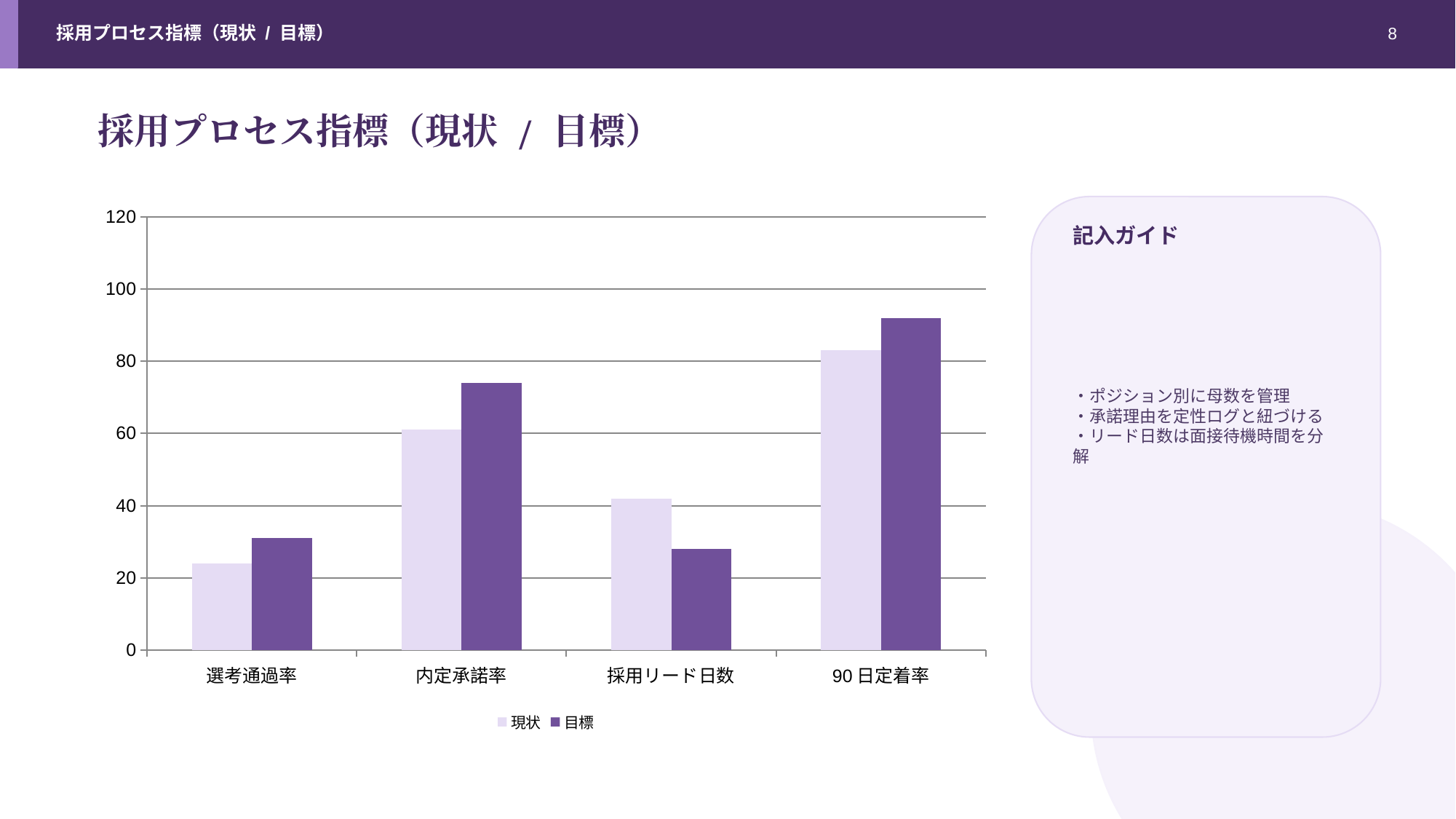

採用プロセス指標（現状 / 目標）
8
採用プロセス指標（現状 / 目標）

### Chart

| Category | 現状 | 目標 |
|---|---|---|
| 選考通過率 | 24.0 | 31.0 |
| 内定承諾率 | 61.0 | 74.0 |
| 採用リード日数 | 42.0 | 28.0 |
| 90日定着率 | 83.0 | 92.0 |
記入ガイド
・ポジション別に母数を管理
・承諾理由を定性ログと紐づける
・リード日数は面接待機時間を分解